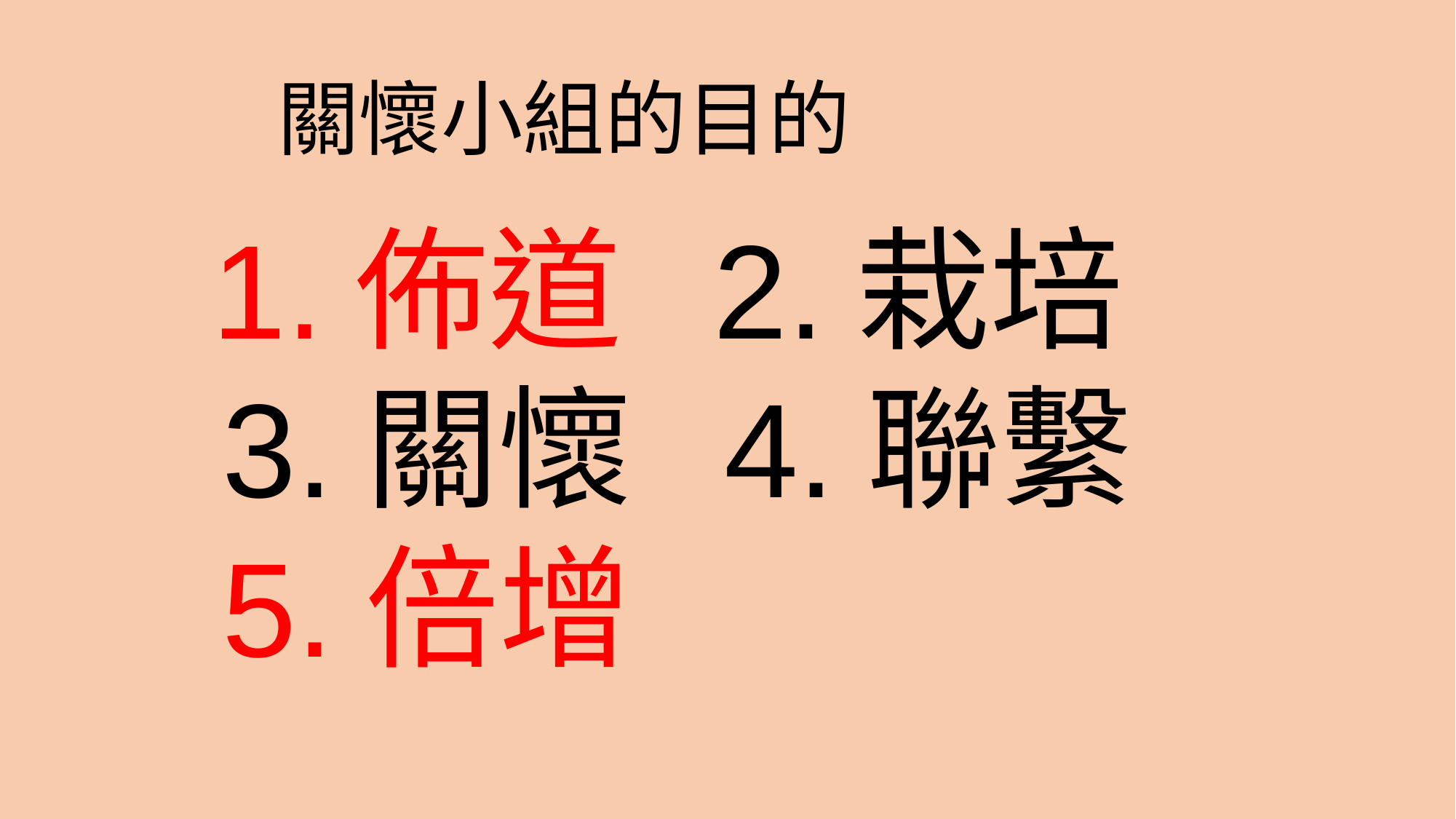

# 關懷小組的目的
   1.佈道  2.栽培
   3.關懷  4.聯繫
   5.倍增